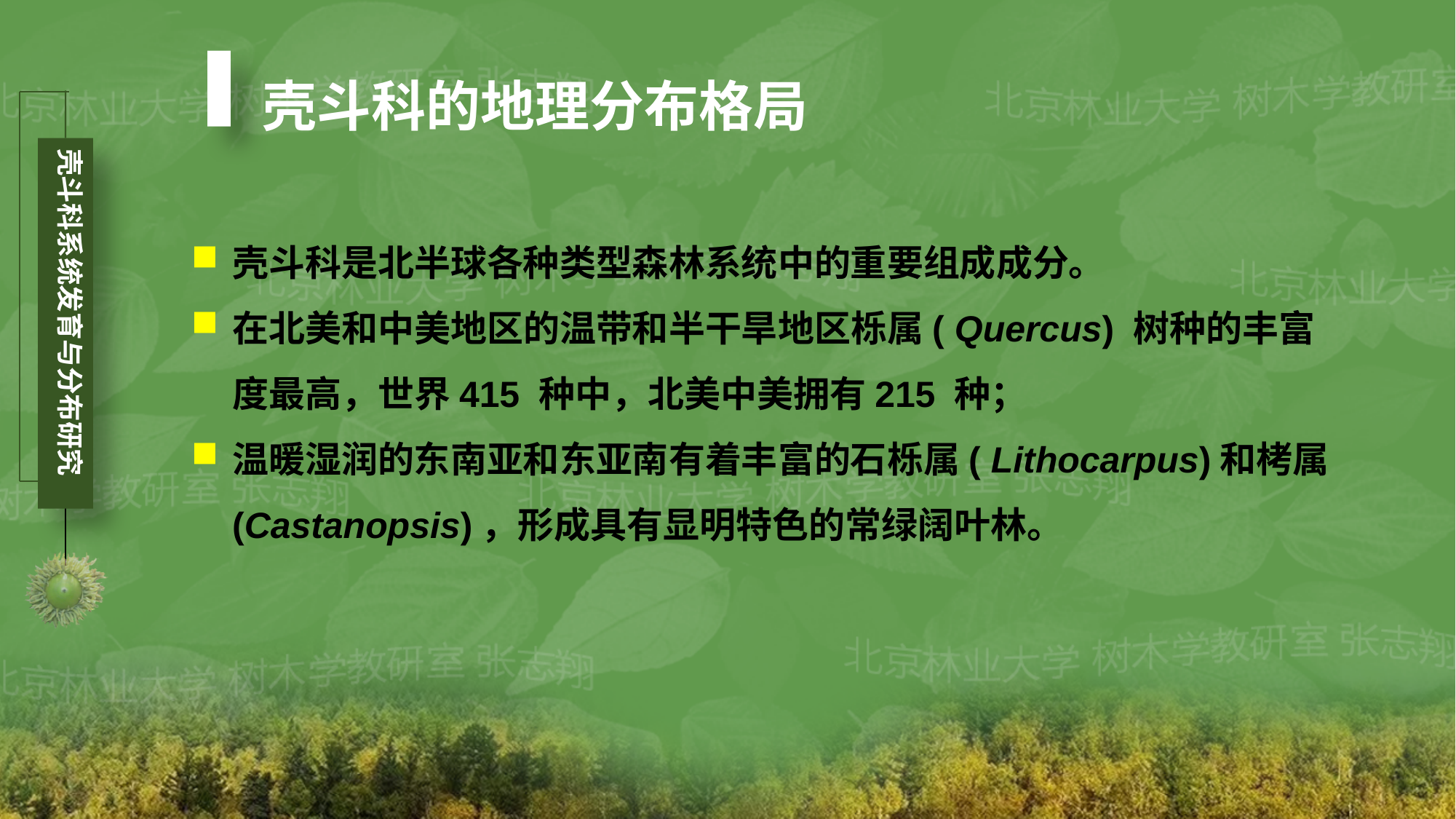

壳斗科的地理分布格局

壳斗科是北半球各种类型森林系统中的重要组成成分。
在北美和中美地区的温带和半干旱地区栎属( Quercus) 树种的丰富度最高，世界415 种中，北美中美拥有215 种；
温暖湿润的东南亚和东亚南有着丰富的石栎属( Lithocarpus)和栲属(Castanopsis)，形成具有显明特色的常绿阔叶林。